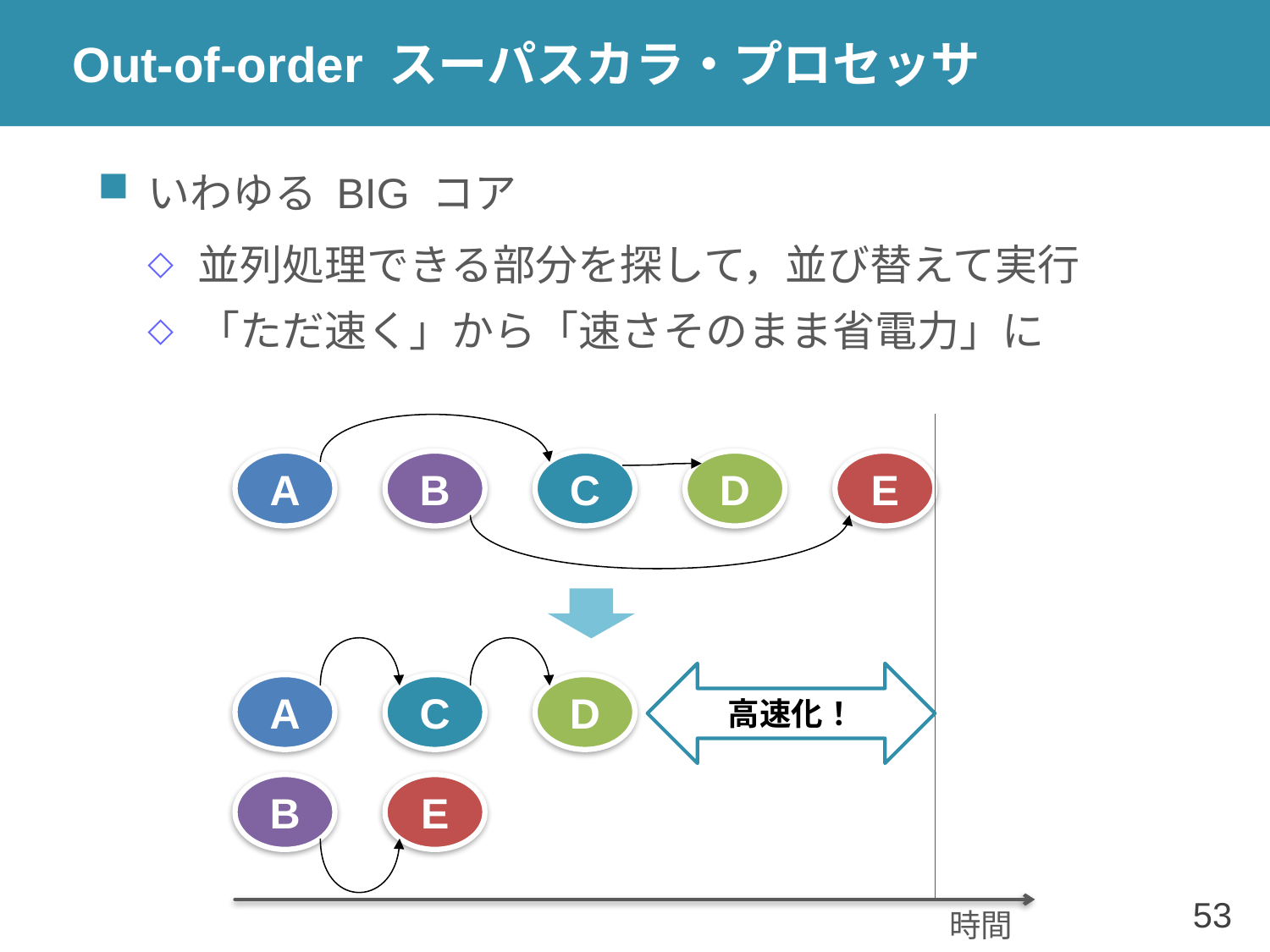

# Out-of-order スーパスカラ・プロセッサ
いわゆる BIG コア
並列処理できる部分を探して，並び替えて実行
「ただ速く」から「速さそのまま省電力」に

B
C
D
E
A

高速化！
A
C
D
B
E
時間